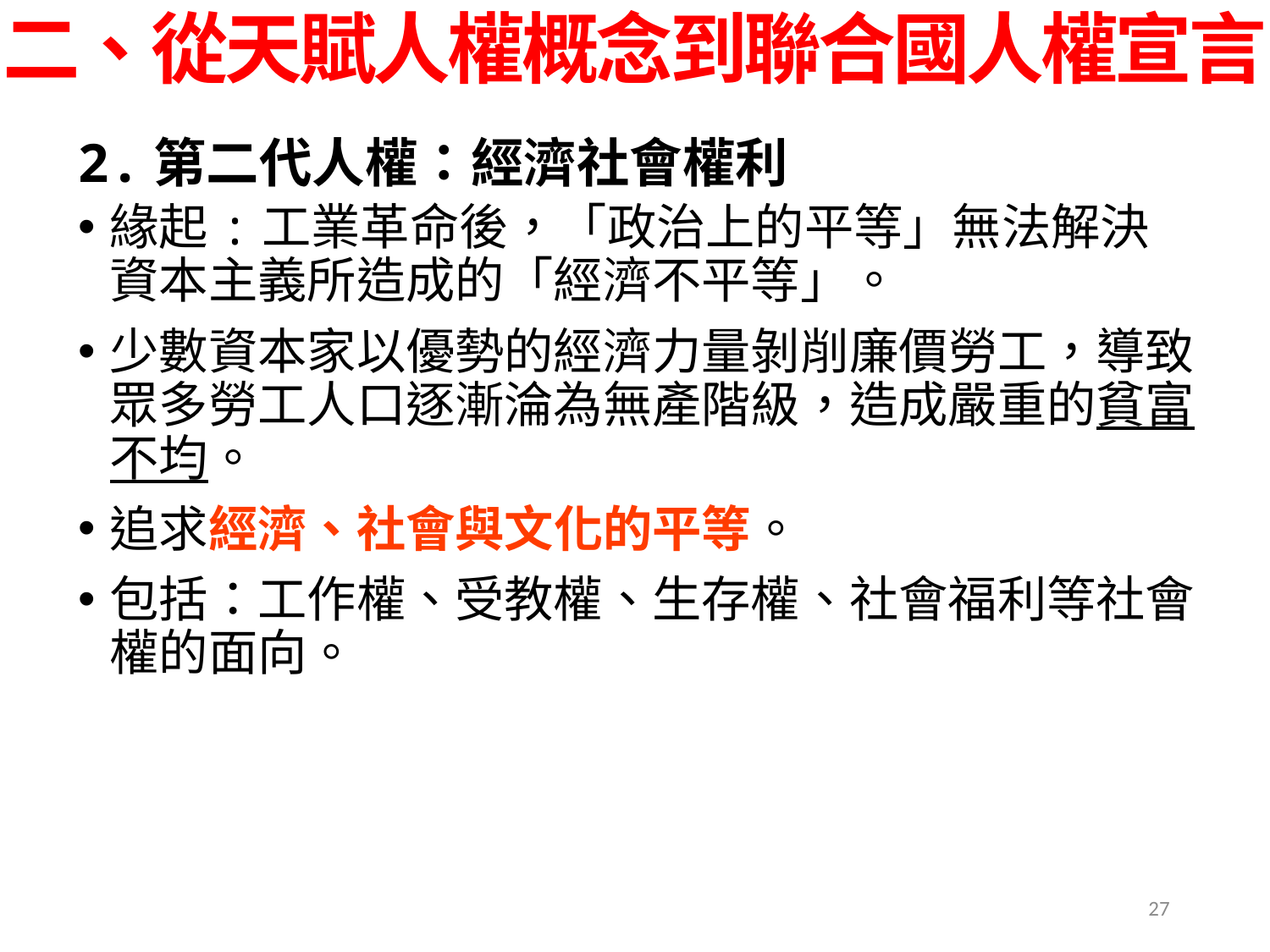

二、從天賦人權概念到聯合國人權宣言
2.第二代人權：經濟社會權利
緣起:工業革命後，「政治上的平等」無法解決資本主義所造成的「經濟不平等」。
少數資本家以優勢的經濟力量剝削廉價勞工，導致眾多勞工人口逐漸淪為無產階級，造成嚴重的貧富不均。
追求經濟、社會與文化的平等。
包括：工作權、受教權、生存權、社會福利等社會權的面向。
27